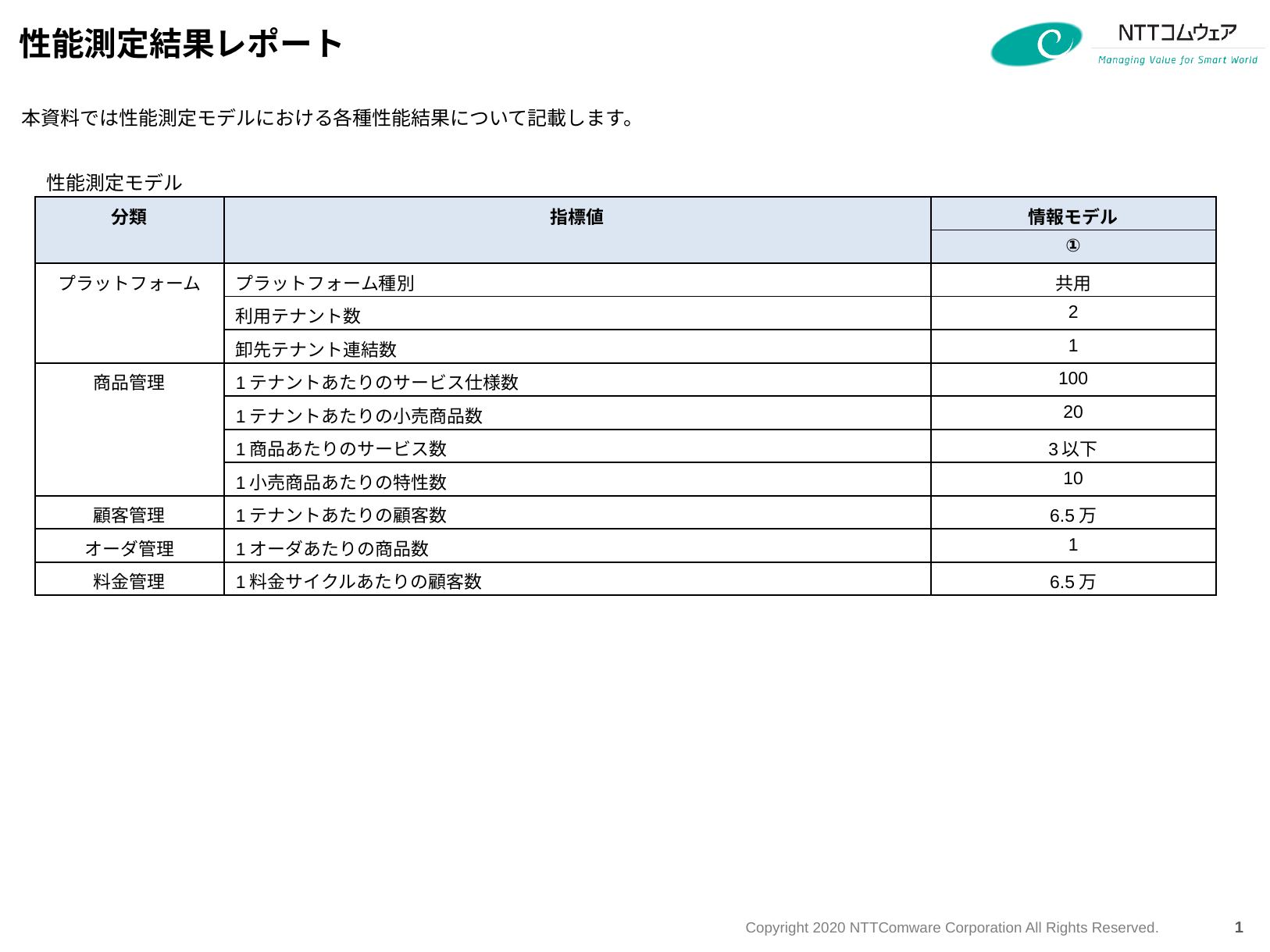

# 性能測定結果レポート
本資料では性能測定モデルにおける各種性能結果について記載します。
性能測定モデル
| 分類 | 指標値 | 情報モデル |
| --- | --- | --- |
|  |  | ① |
| プラットフォーム | プラットフォーム種別 | 共用 |
|  | 利用テナント数 | 2 |
|  | 卸先テナント連結数 | 1 |
| 商品管理 | 1テナントあたりのサービス仕様数 | 100 |
|  | 1テナントあたりの小売商品数 | 20 |
|  | 1商品あたりのサービス数 | 3以下 |
|  | 1小売商品あたりの特性数 | 10 |
| 顧客管理 | 1テナントあたりの顧客数 | 6.5万 |
| オーダ管理 | 1オーダあたりの商品数 | 1 |
| 料金管理 | 1料金サイクルあたりの顧客数 | 6.5万 |